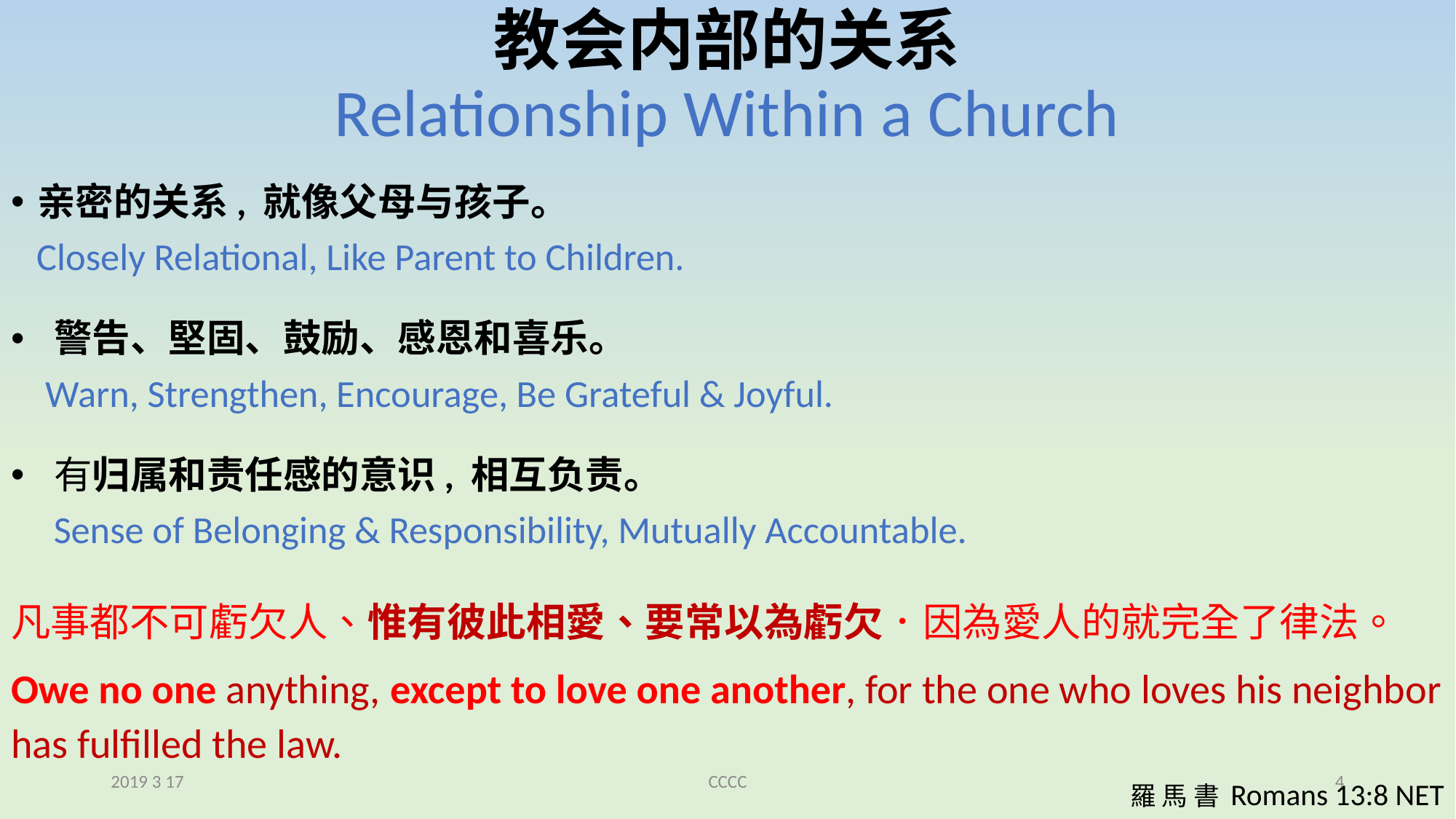

# 教会内部的关系 Relationship Within a Church
亲密的关系, 就像父母与孩子。
   Closely Relational, Like Parent to Children.

 警告、堅固、鼓励、感恩和喜乐。
    Warn, Strengthen, Encourage, Be Grateful & Joyful.

 有归属和责任感的意识, 相互负责。
     Sense of Belonging & Responsibility, Mutually Accountable.

凡事都不可虧欠人、惟有彼此相愛、要常以為虧欠．因為愛人的就完全了律法。
Owe no one anything, except to love one another, for the one who loves his neighbor has fulfilled the law.
羅 馬 書 Romans 13:8 NET
2019 3 17
CCCC
4